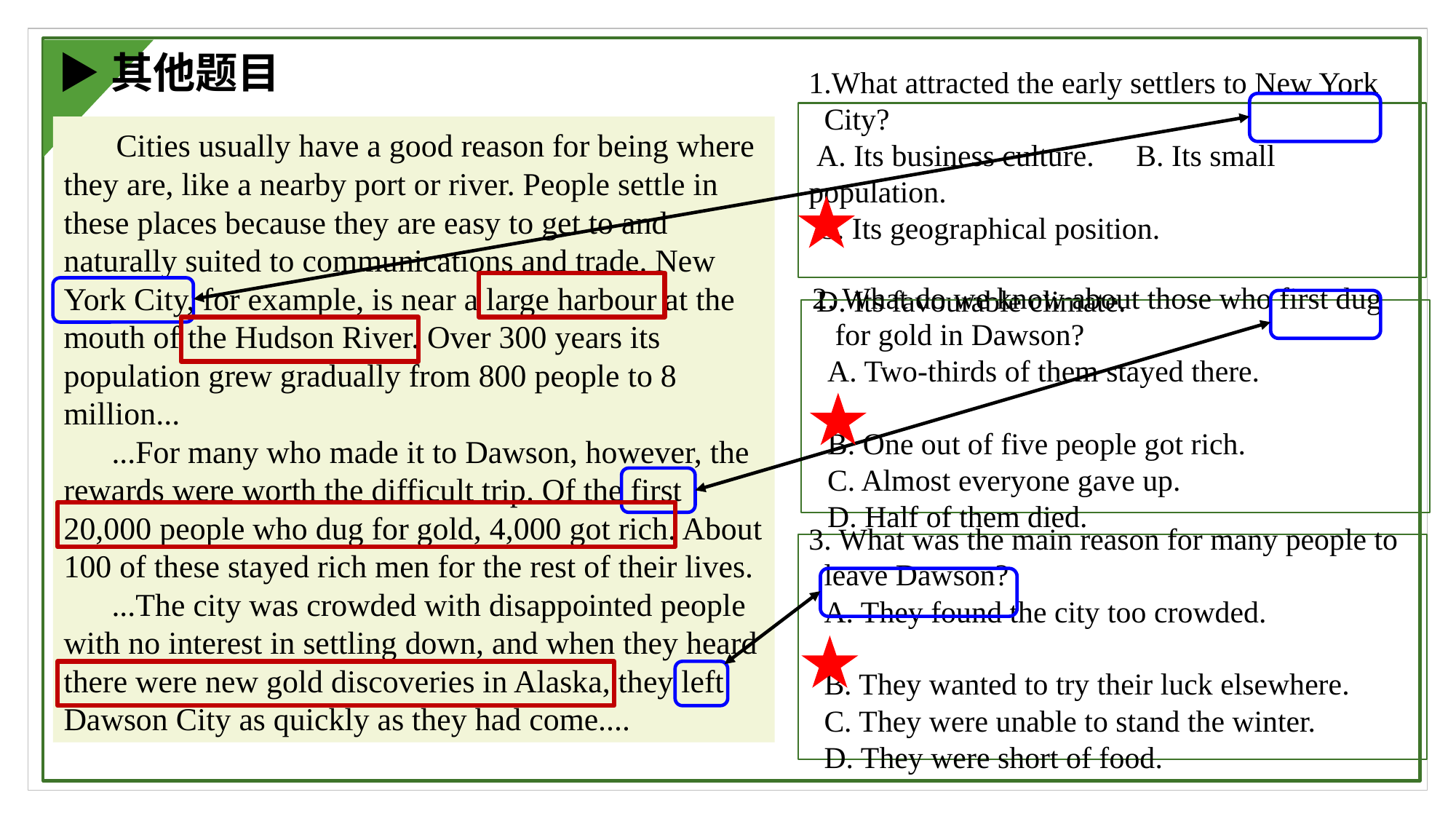

v
▶其他题目

1.What attracted the early settlers to New York
  City?
 A. Its business culture.	B. Its small population.
 C. Its geographical position.
 D. Its favourable climate.
      Cities usually have a good reason for being where they are, like a nearby port or river. People settle in these places because they are easy to get to and naturally suited to communications and trade. New York City, for example, is near a large harbour at the mouth of the Hudson River. Over 300 years its population grew gradually from 800 people to 8 million...
      ...For many who made it to Dawson, however, the rewards were worth the difficult trip. Of the first 20,000 people who dug for gold, 4,000 got rich. About 100 of these stayed rich men for the rest of their lives.
      ...The city was crowded with disappointed people with no interest in settling down, and when they heard there were new gold discoveries in Alaska, they left Dawson City as quickly as they had come....

2. What do we know about those who first dug
   for gold in Dawson?
  A. Two-thirds of them stayed there.
  B. One out of five people got rich.
  C. Almost everyone gave up.
  D. Half of them died.

3. What was the main reason for many people to
  leave Dawson?
  A. They found the city too crowded.
  B. They wanted to try their luck elsewhere.
  C. They were unable to stand the winter.
  D. They were short of food.